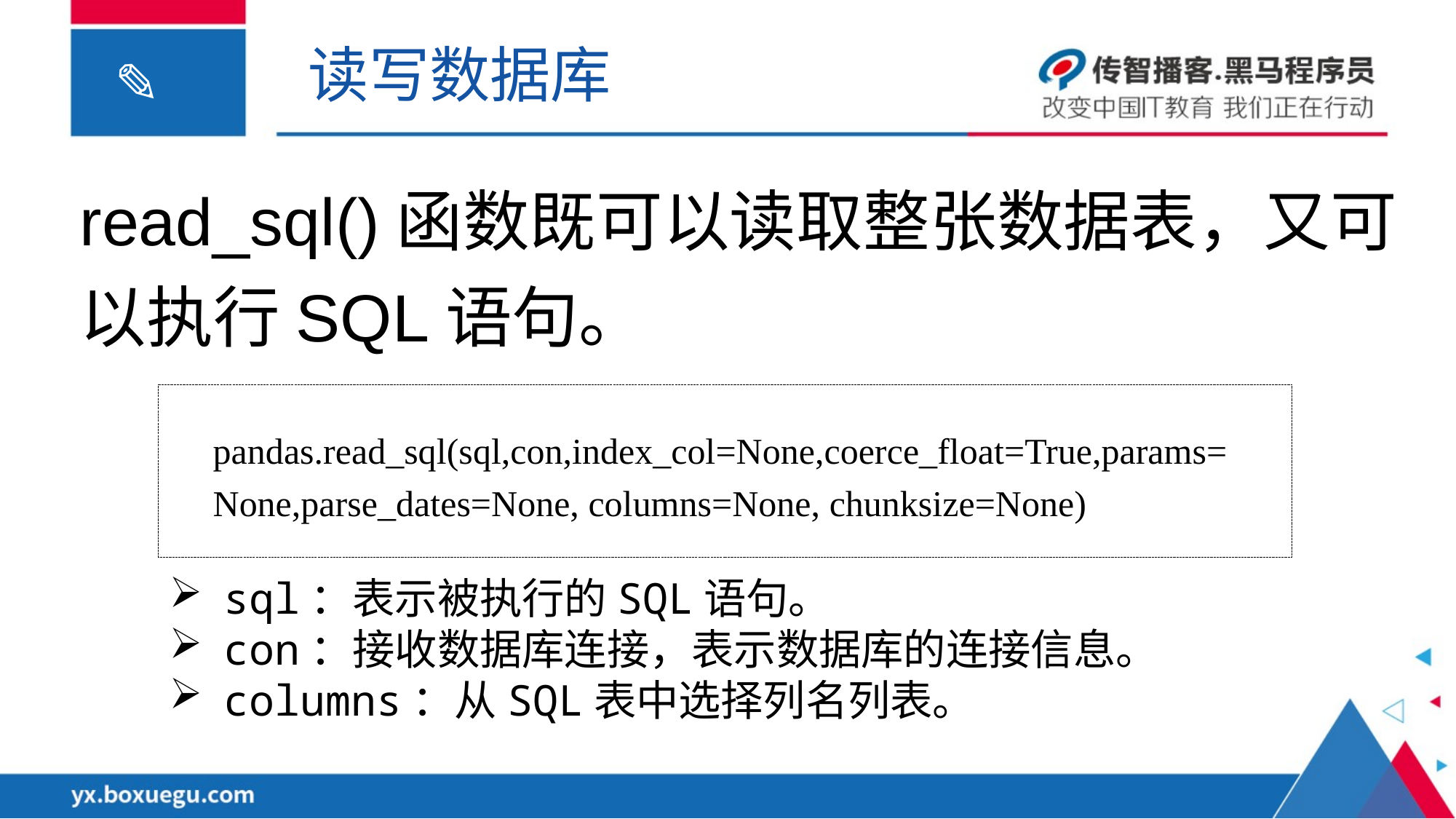

读写数据库
read_sql()函数既可以读取整张数据表，又可以执行SQL语句。

pandas.read_sql(sql,con,index_col=None,coerce_float=True,params=None,parse_dates=None, columns=None, chunksize=None)
sql：表示被执行的SQL语句。
con：接收数据库连接，表示数据库的连接信息。
columns：从SQL表中选择列名列表。